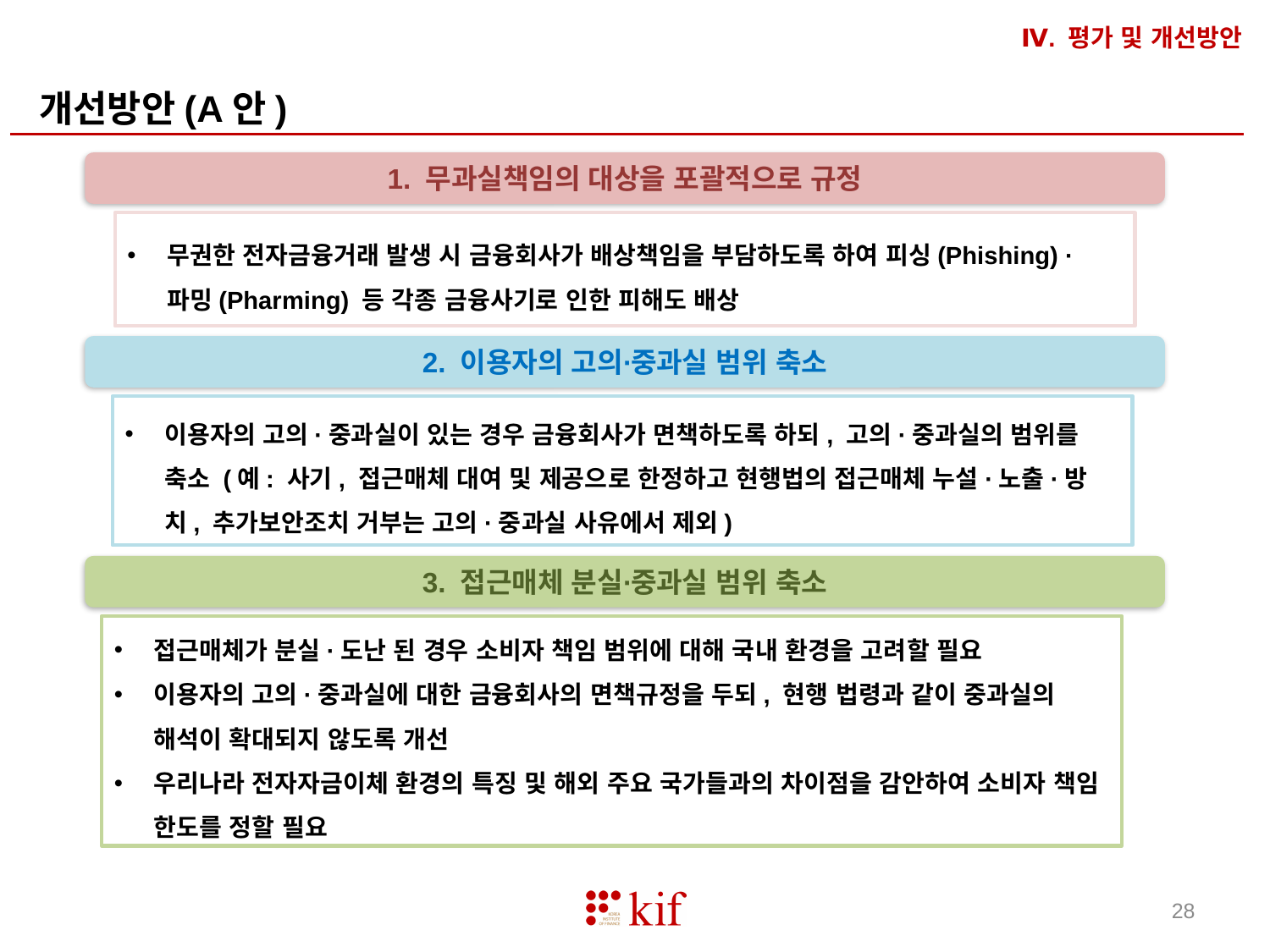

Ⅳ. 평가 및 개선방안
개선방안(A안)
1. 무과실책임의 대상을 포괄적으로 규정
무권한 전자금융거래 발생 시 금융회사가 배상책임을 부담하도록 하여 피싱(Phishing) ·파밍(Pharming) 등 각종 금융사기로 인한 피해도 배상
2. 이용자의 고의∙중과실 범위 축소
이용자의 고의·중과실이 있는 경우 금융회사가 면책하도록 하되, 고의·중과실의 범위를 축소 (예: 사기, 접근매체 대여 및 제공으로 한정하고 현행법의 접근매체 누설·노출·방치, 추가보안조치 거부는 고의·중과실 사유에서 제외)
3. 접근매체 분실∙중과실 범위 축소
접근매체가 분실·도난 된 경우 소비자 책임 범위에 대해 국내 환경을 고려할 필요
이용자의 고의·중과실에 대한 금융회사의 면책규정을 두되, 현행 법령과 같이 중과실의 해석이 확대되지 않도록 개선
우리나라 전자자금이체 환경의 특징 및 해외 주요 국가들과의 차이점을 감안하여 소비자 책임 한도를 정할 필요
28